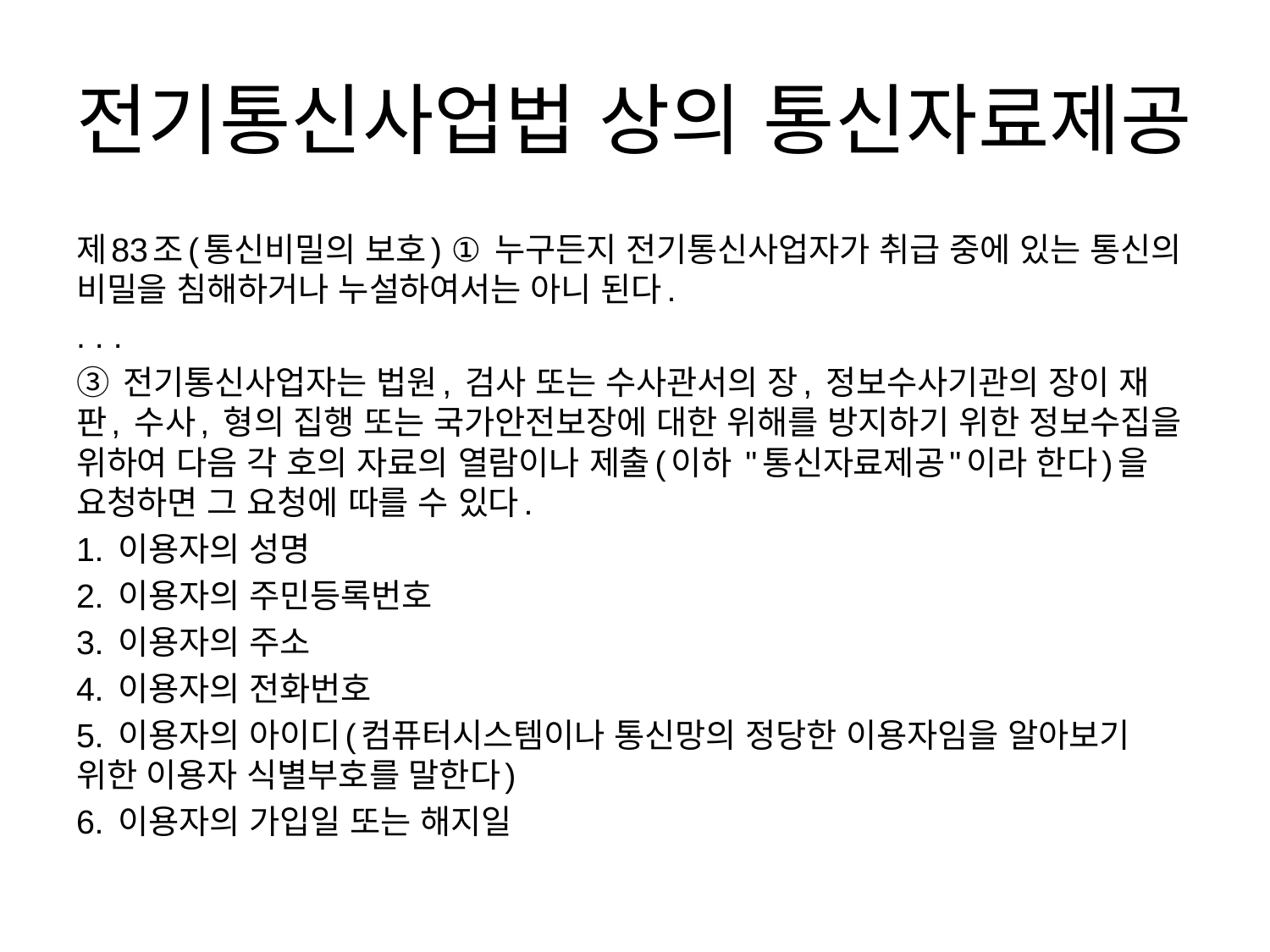

# 전기통신사업법 상의 통신자료제공
제83조(통신비밀의 보호) ① 누구든지 전기통신사업자가 취급 중에 있는 통신의 비밀을 침해하거나 누설하여서는 아니 된다.
. . .
③ 전기통신사업자는 법원, 검사 또는 수사관서의 장, 정보수사기관의 장이 재판, 수사, 형의 집행 또는 국가안전보장에 대한 위해를 방지하기 위한 정보수집을 위하여 다음 각 호의 자료의 열람이나 제출(이하 "통신자료제공"이라 한다)을 요청하면 그 요청에 따를 수 있다.
1. 이용자의 성명
2. 이용자의 주민등록번호
3. 이용자의 주소
4. 이용자의 전화번호
5. 이용자의 아이디(컴퓨터시스템이나 통신망의 정당한 이용자임을 알아보기 위한 이용자 식별부호를 말한다)
6. 이용자의 가입일 또는 해지일